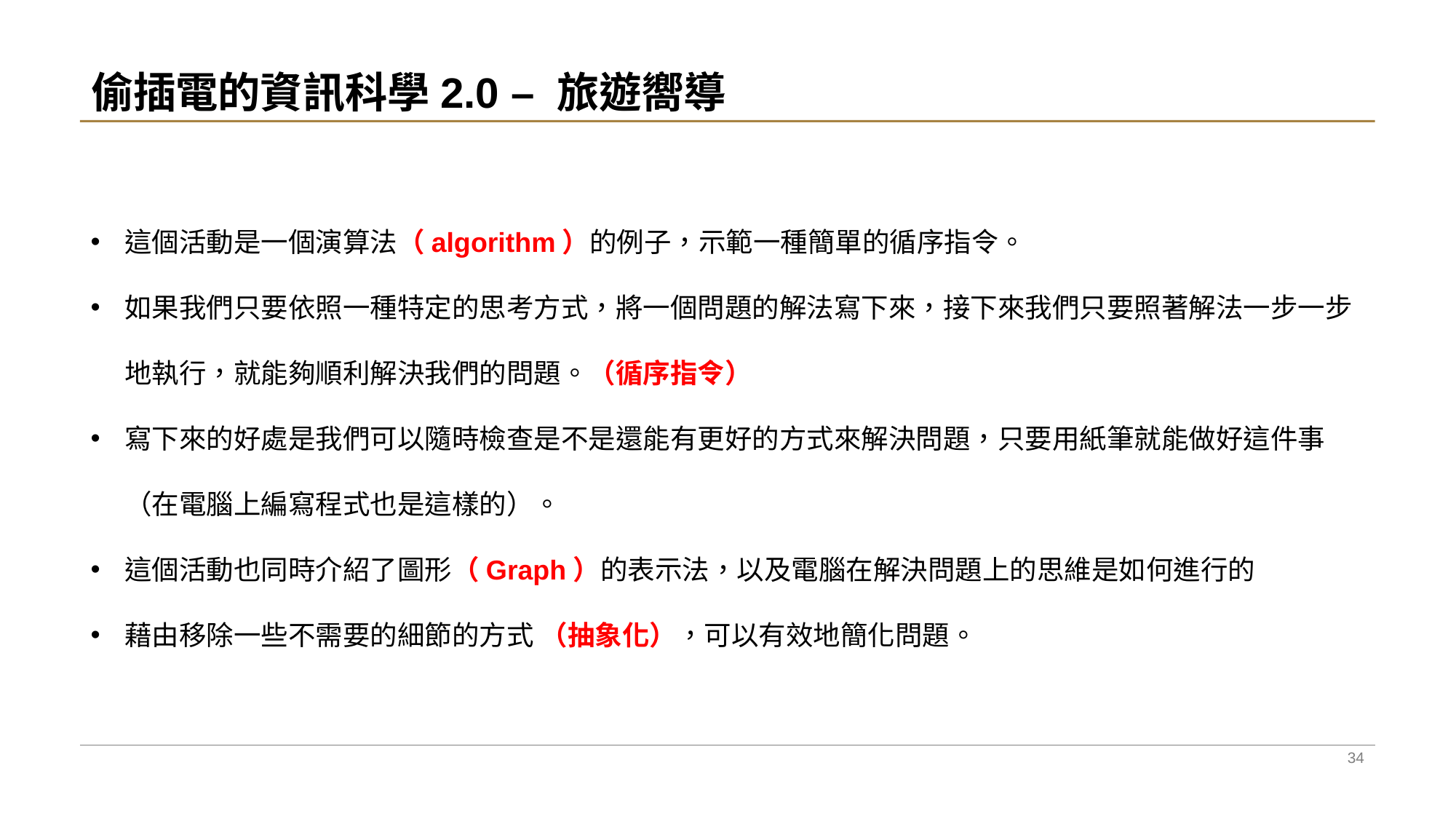

# 偷插電的資訊科學2.0 – 旅遊嚮導
這個活動是一個演算法（algorithm）的例子，示範一種簡單的循序指令。
如果我們只要依照一種特定的思考方式，將一個問題的解法寫下來，接下來我們只要照著解法一步一步地執行，就能夠順利解決我們的問題。（循序指令）
寫下來的好處是我們可以隨時檢查是不是還能有更好的方式來解決問題，只要用紙筆就能做好這件事（在電腦上編寫程式也是這樣的）。
這個活動也同時介紹了圖形（Graph）的表示法，以及電腦在解決問題上的思維是如何進行的
藉由移除一些不需要的細節的方式 （抽象化），可以有效地簡化問題。

34